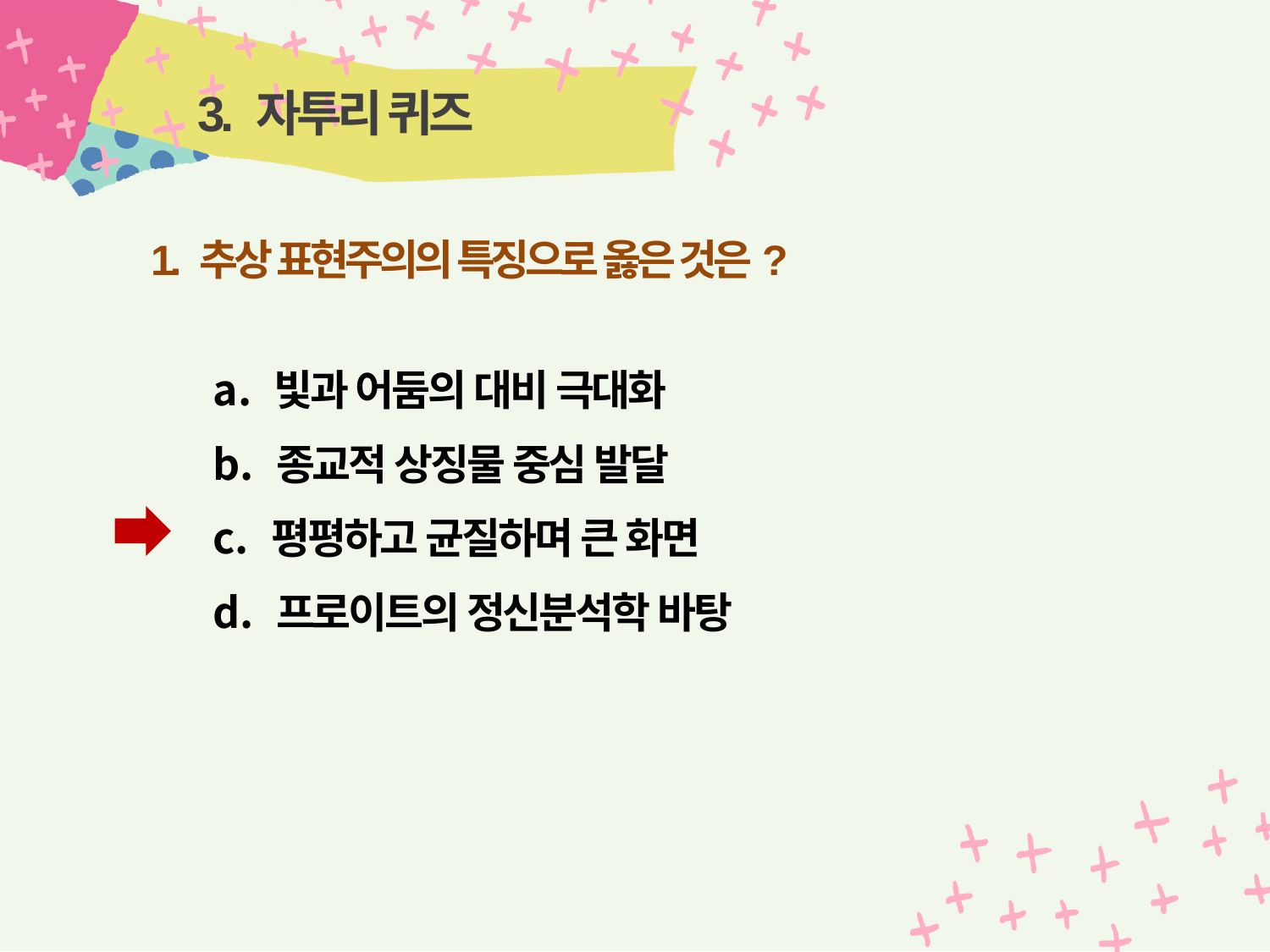

# 3. 자투리 퀴즈
1. 추상 표현주의의 특징으로 옳은 것은?

 빛과 어둠의 대비 극대화
 종교적 상징물 중심 발달
 평평하고 균질하며 큰 화면
 프로이트의 정신분석학 바탕